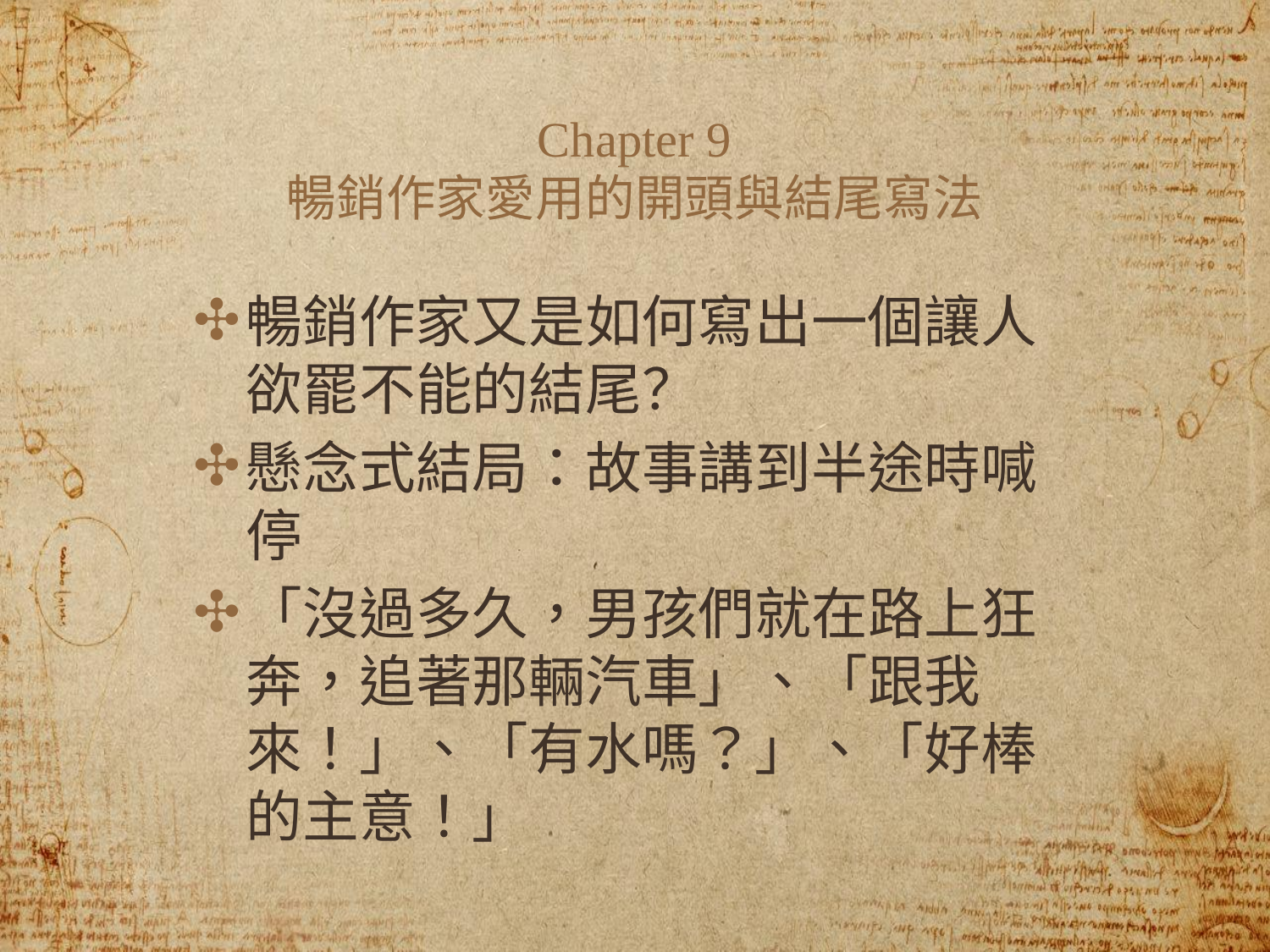

# Chapter 9
暢銷作家愛用的開頭與結尾寫法
暢銷作家又是如何寫出一個讓人欲罷不能的結尾？
懸念式結局：故事講到半途時喊停
「沒過多久，男孩們就在路上狂奔，追著那輛汽車」、「跟我來！」、「有水嗎？」、「好棒的主意！」